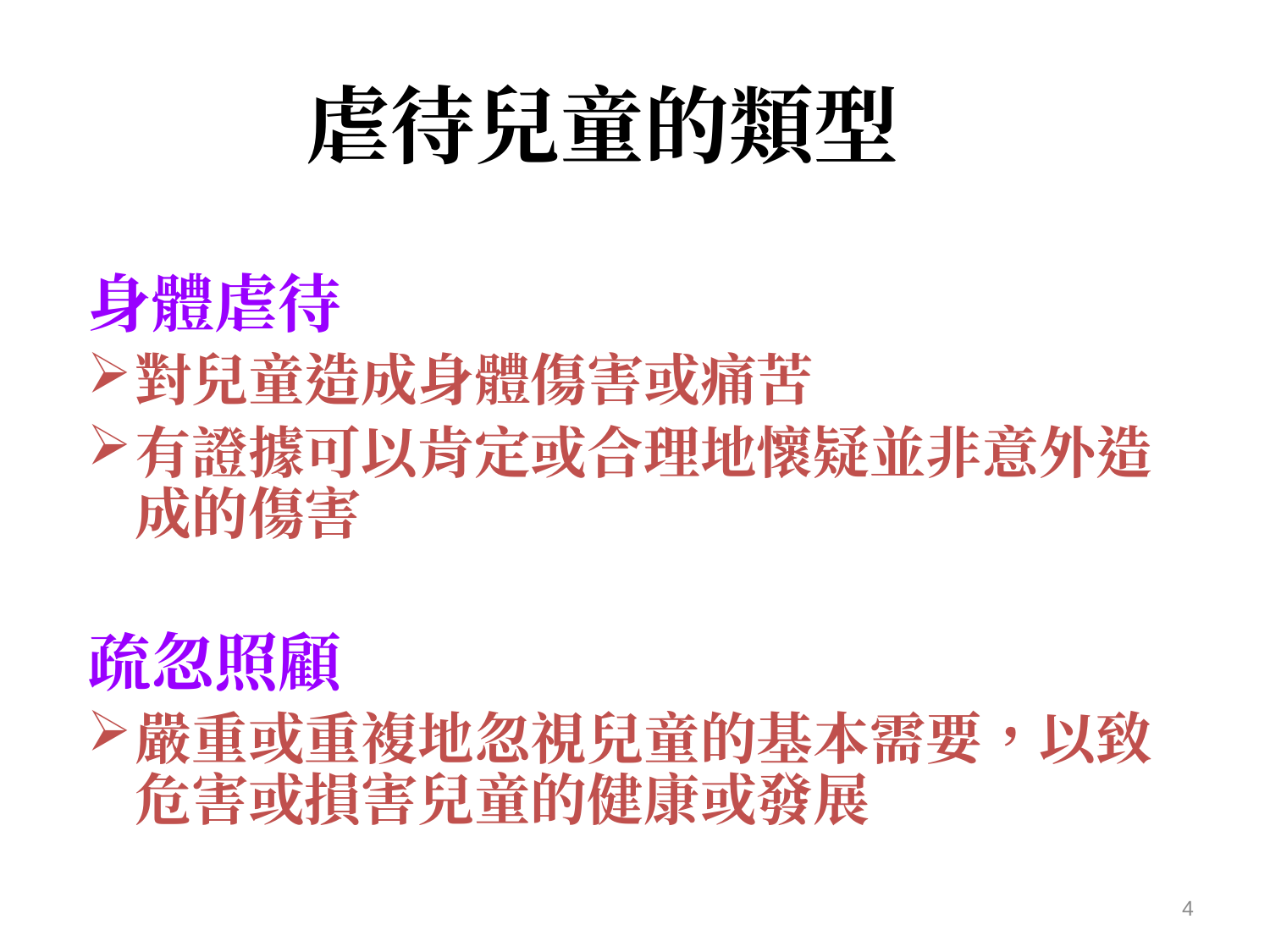

# 虐待兒童的類型
身體虐待
對兒童造成身體傷害或痛苦
有證據可以肯定或合理地懷疑並非意外造成的傷害

疏忽照顧
嚴重或重複地忽視兒童的基本需要，以致危害或損害兒童的健康或發展

4